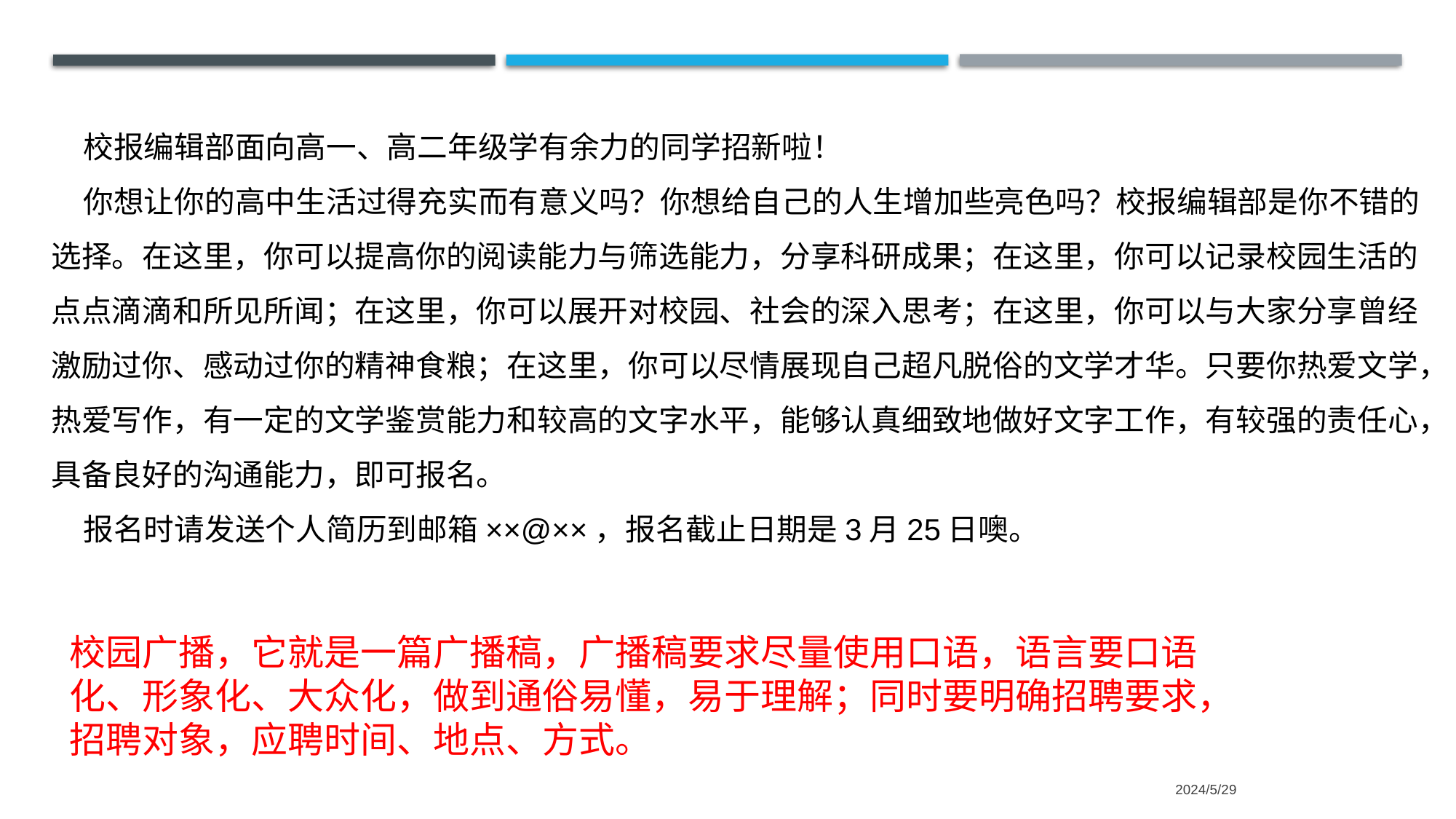

校报编辑部面向高一、高二年级学有余力的同学招新啦！
你想让你的高中生活过得充实而有意义吗？你想给自己的人生增加些亮色吗？校报编辑部是你不错的选择。在这里，你可以提高你的阅读能力与筛选能力，分享科研成果；在这里，你可以记录校园生活的点点滴滴和所见所闻；在这里，你可以展开对校园、社会的深入思考；在这里，你可以与大家分享曾经激励过你、感动过你的精神食粮；在这里，你可以尽情展现自己超凡脱俗的文学才华。只要你热爱文学，热爱写作，有一定的文学鉴赏能力和较高的文字水平，能够认真细致地做好文字工作，有较强的责任心，具备良好的沟通能力，即可报名。
报名时请发送个人简历到邮箱××@××，报名截止日期是3月25日噢。
校园广播，它就是一篇广播稿，广播稿要求尽量使用口语，语言要口语化、形象化、大众化，做到通俗易懂，易于理解；同时要明确招聘要求，招聘对象，应聘时间、地点、方式。
2024/5/29